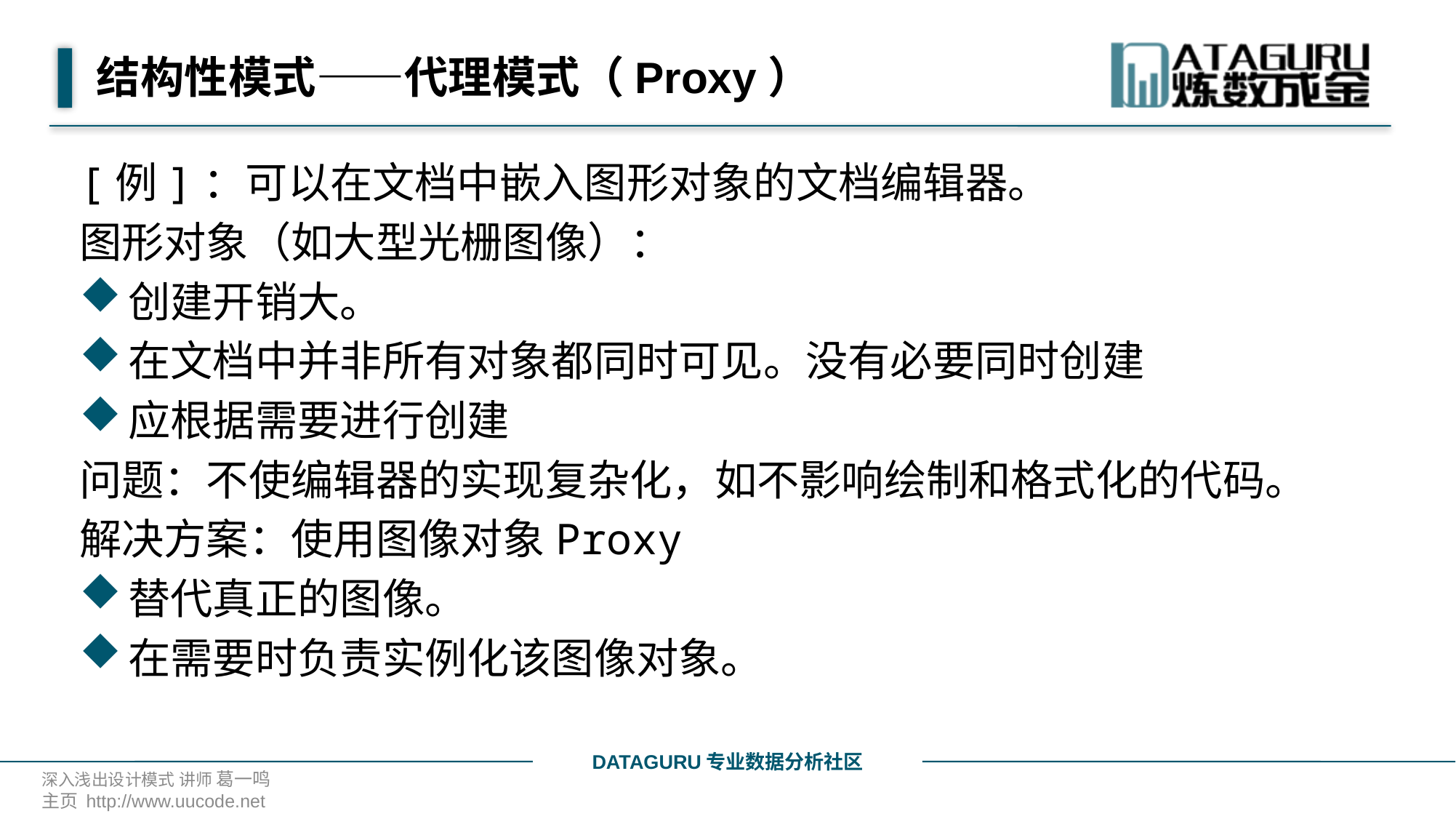

# 结构性模式——代理模式（Proxy）
[例]：可以在文档中嵌入图形对象的文档编辑器。
图形对象（如大型光栅图像）：
创建开销大。
在文档中并非所有对象都同时可见。没有必要同时创建
应根据需要进行创建
问题：不使编辑器的实现复杂化，如不影响绘制和格式化的代码。
解决方案：使用图像对象Proxy
替代真正的图像。
在需要时负责实例化该图像对象。